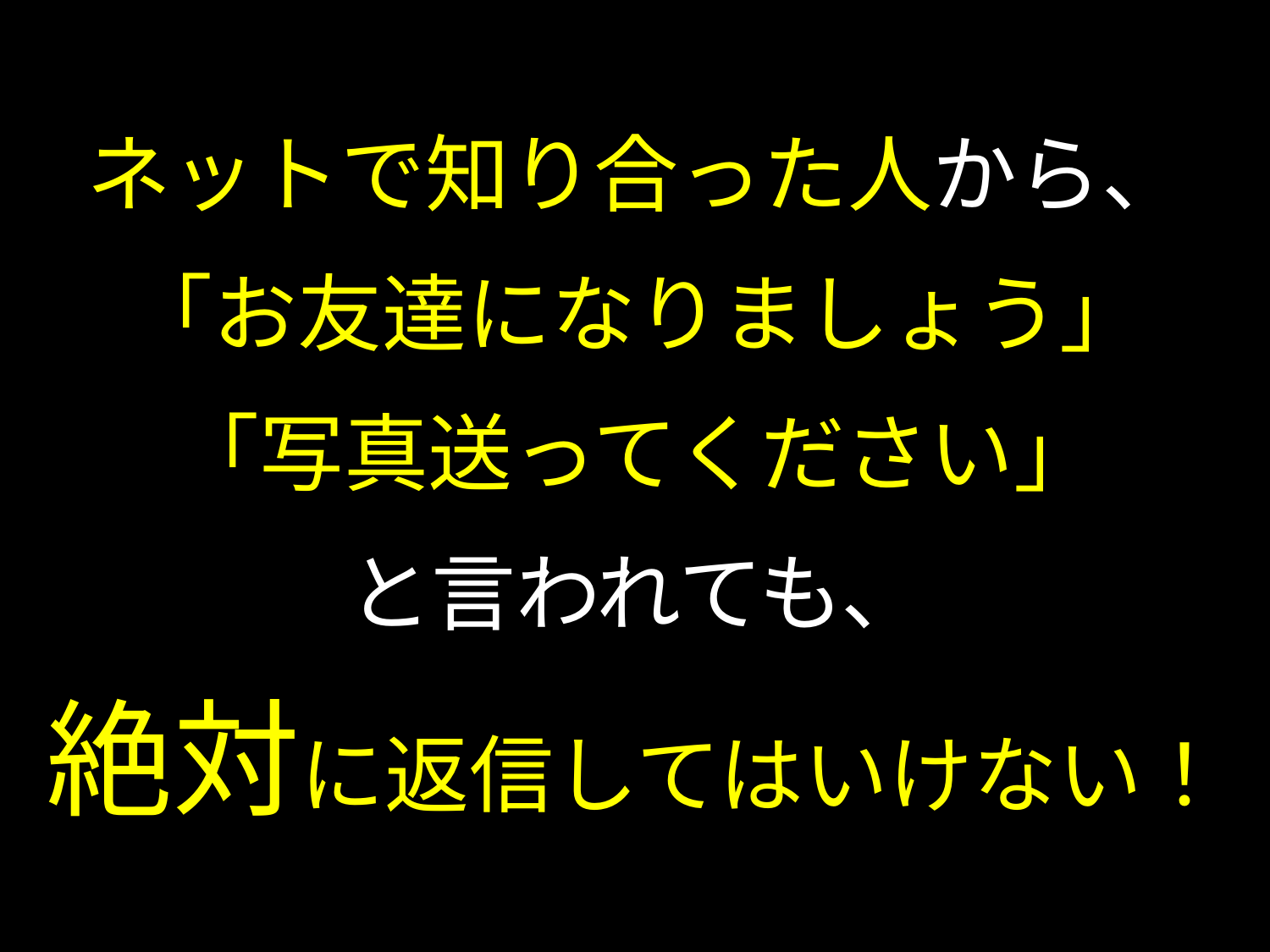

ネットで知り合った人から、

「お友達になりましょう」

「写真送ってください」

と言われても、

絶対に返信してはいけない！